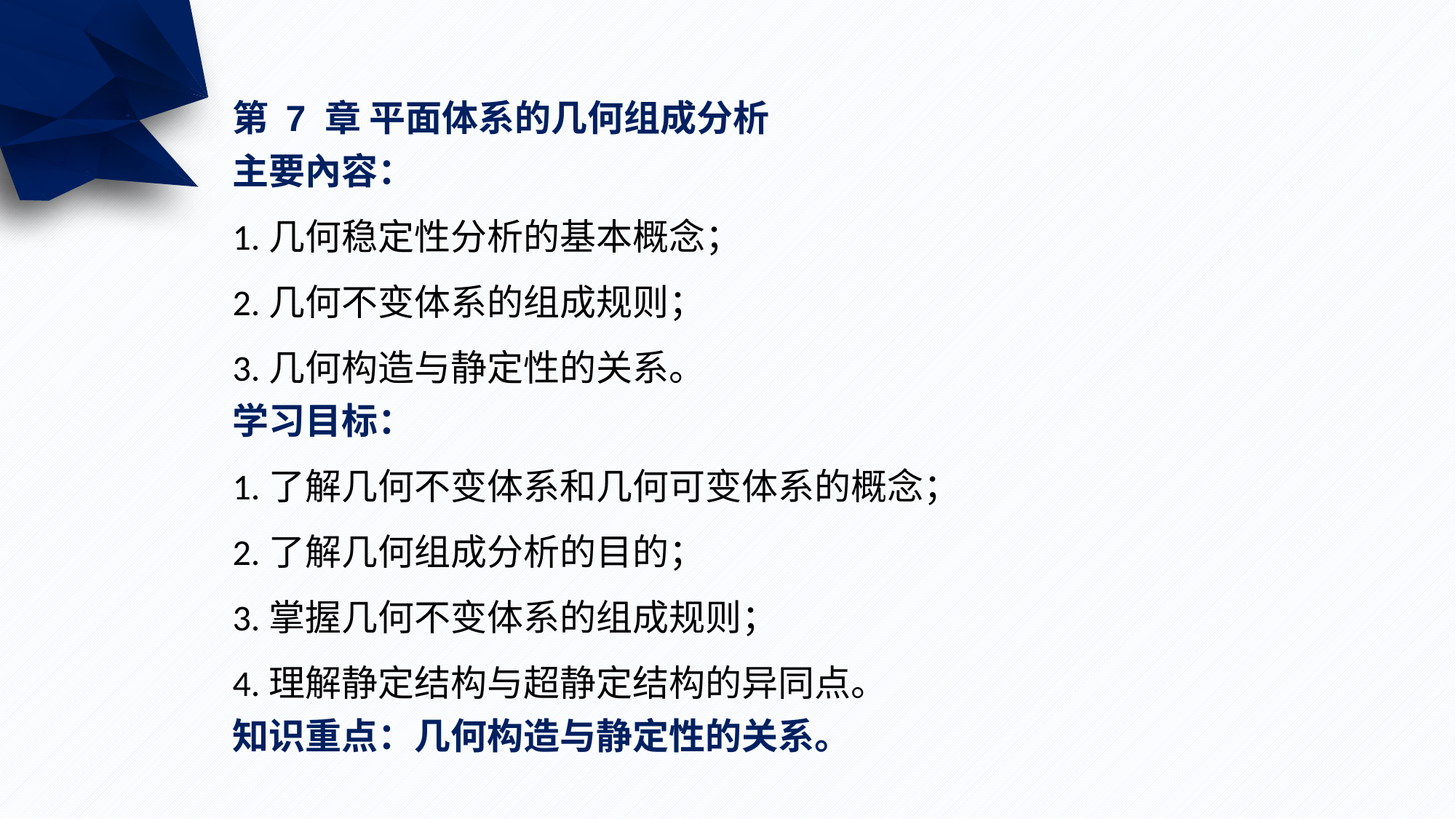

第 7 章 平面体系的几何组成分析
主要內容：
1.几何稳定性分析的基本概念；
2.几何不变体系的组成规则；
3.几何构造与静定性的关系。
学习目标：
1.了解几何不变体系和几何可变体系的概念；
2.了解几何组成分析的目的；
3.掌握几何不变体系的组成规则；
4.理解静定结构与超静定结构的异同点。
知识重点：几何构造与静定性的关系。